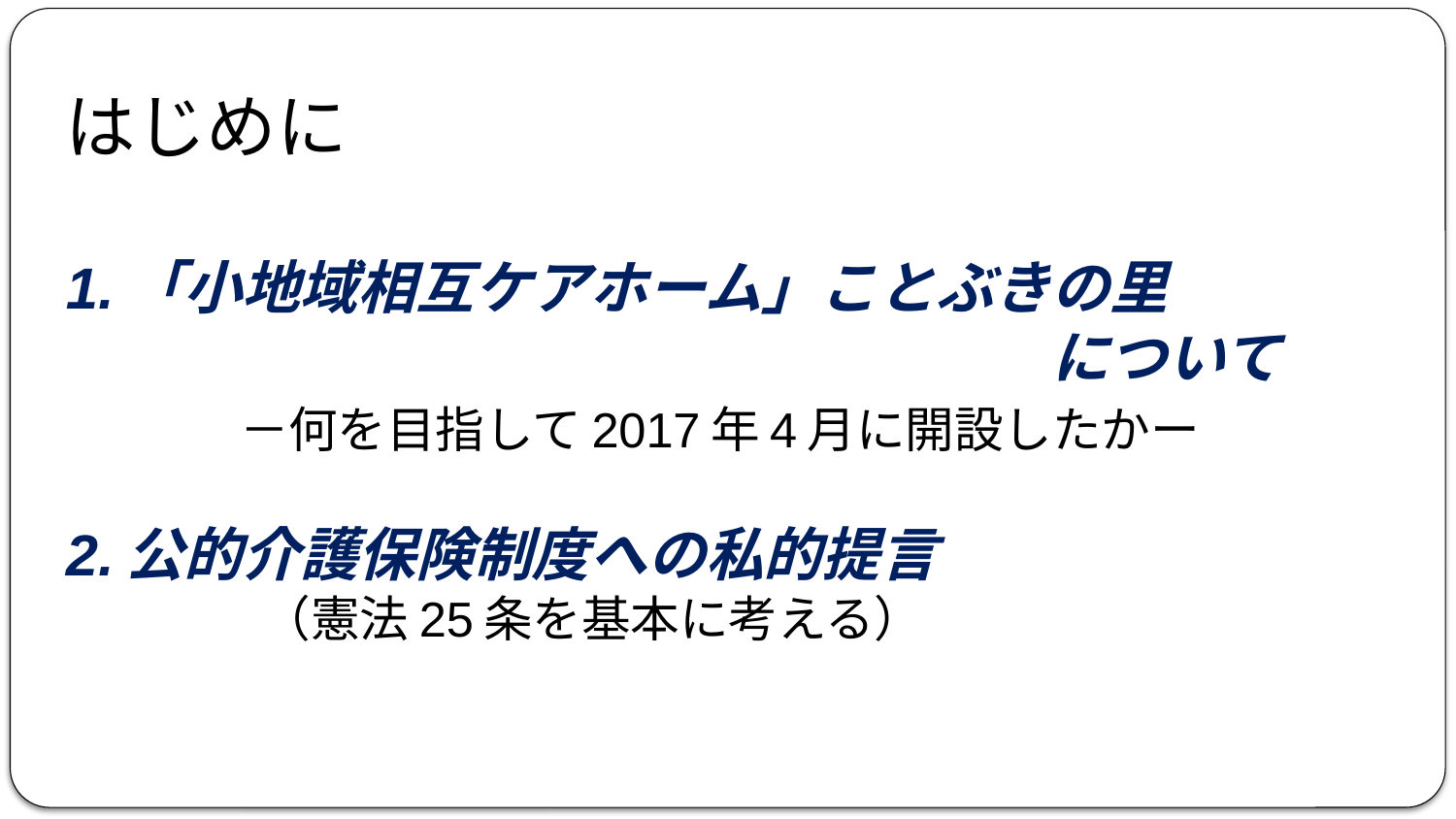

はじめに
1.「小地域相互ケアホーム」ことぶきの里
　　　　　　　　　　　　　　　　　について
　　　－何を目指して2017年4月に開設したかー
2.公的介護保険制度への私的提言
　　　　（憲法25条を基本に考える）